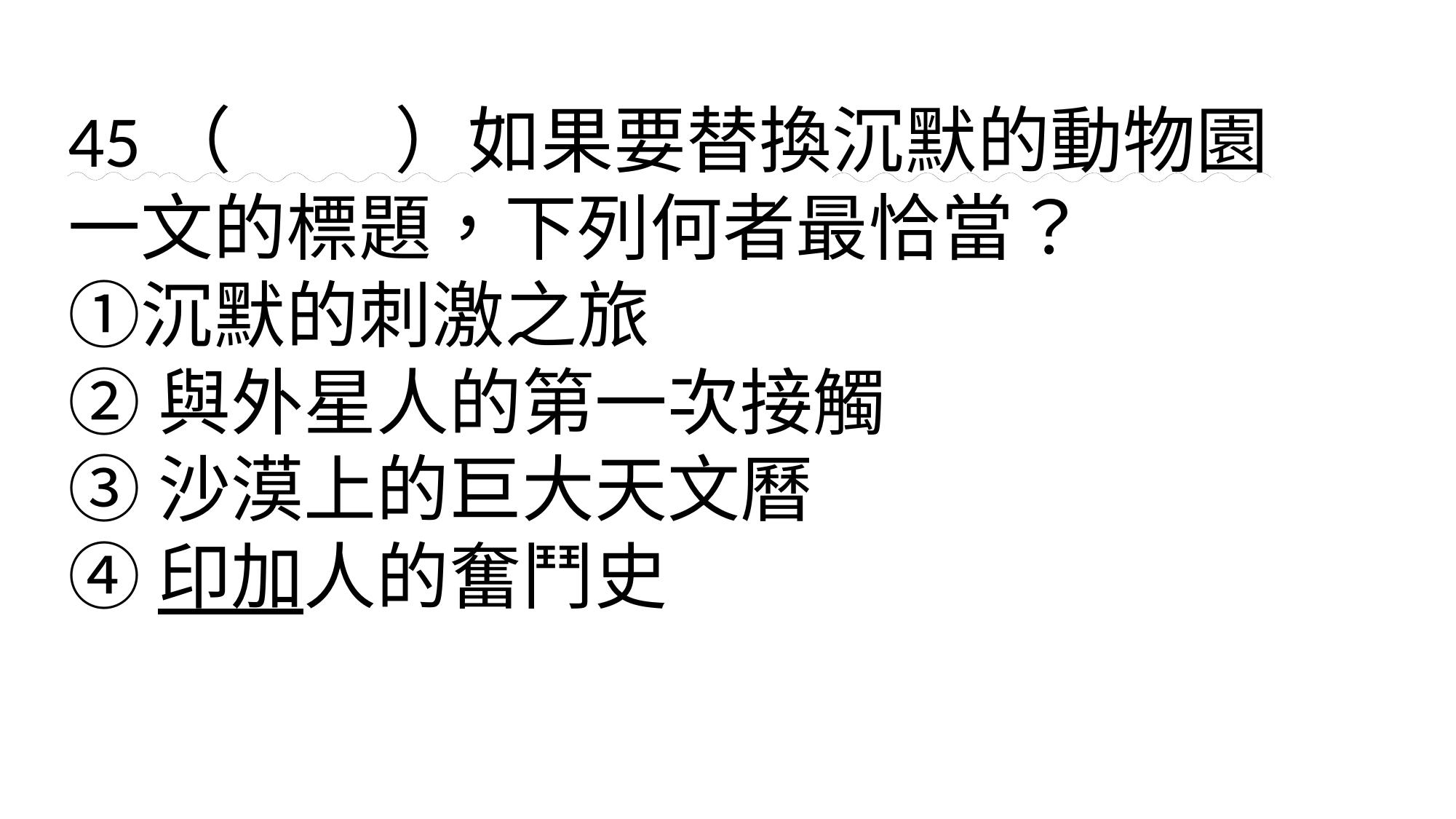

45（          ）如果要替換沉默的動物園一文的標題，下列何者最恰當？　
①沉默的刺激之旅
②與外星人的第一次接觸
③沙漠上的巨大天文曆
④印加人的奮鬥史